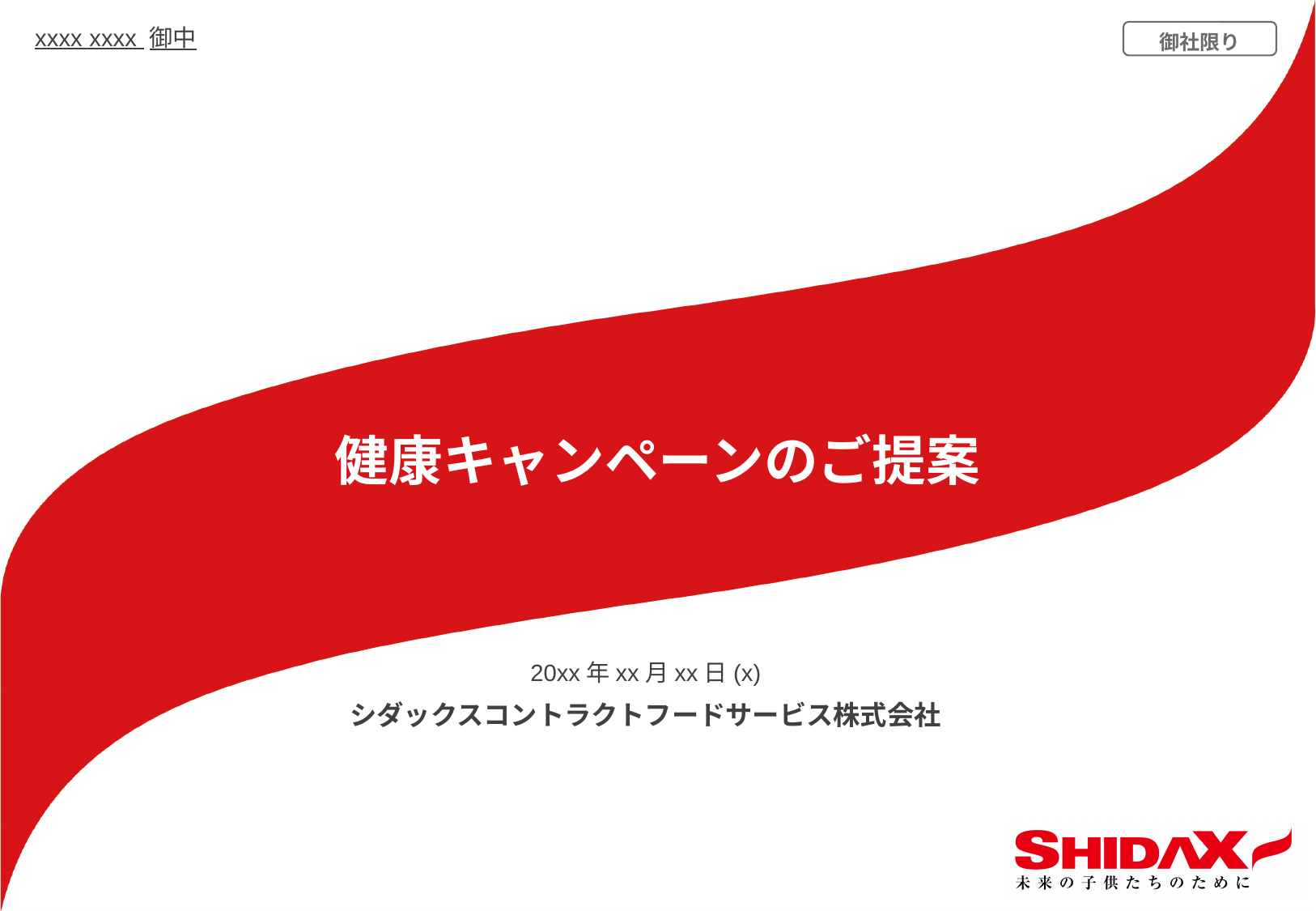

xxxx xxxx 御中
健康キャンペーンのご提案
20xx年xx月xx日(x)
シダックスコントラクトフードサービス株式会社